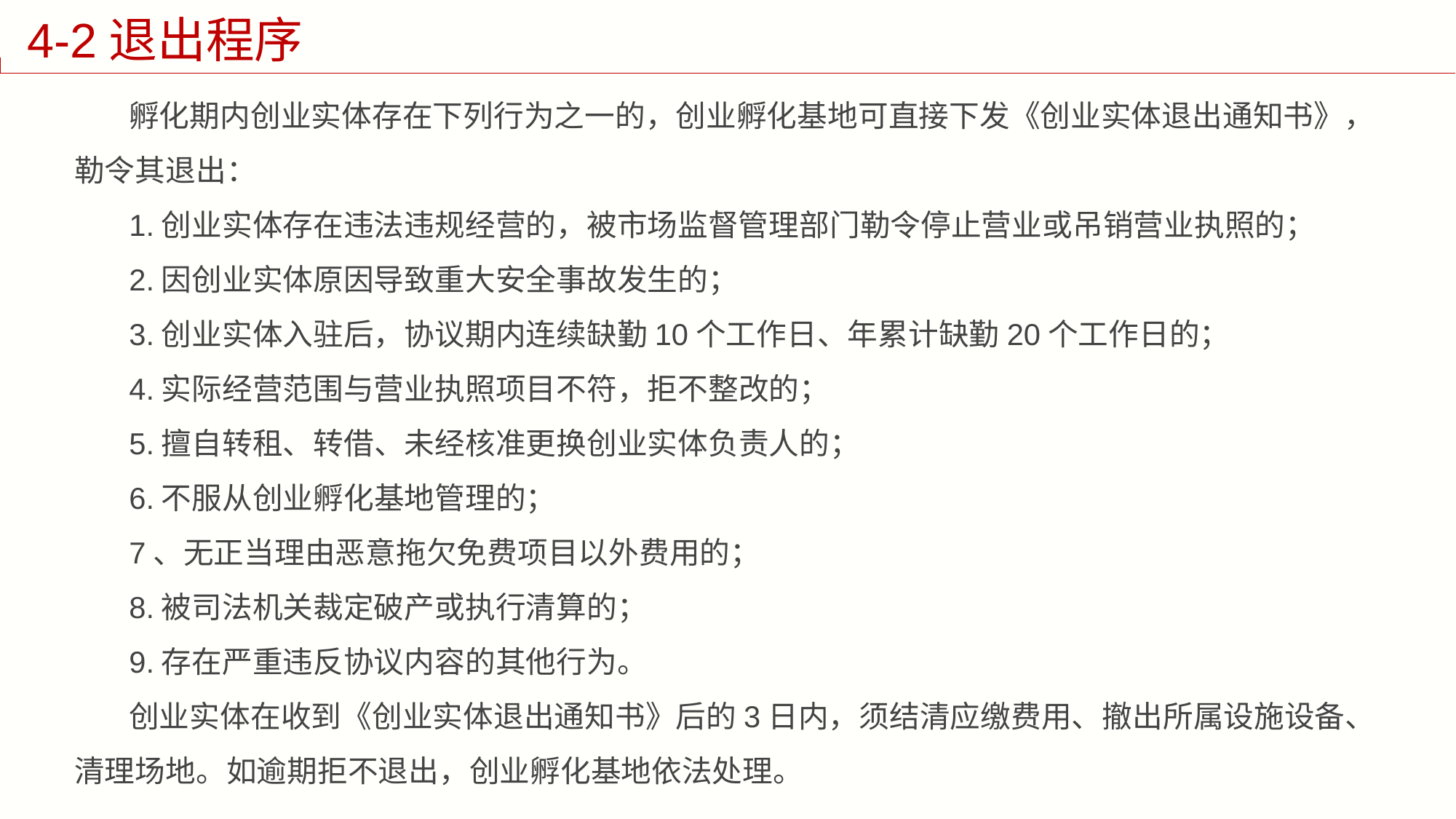

4-2退出程序
孵化期内创业实体存在下列行为之一的，创业孵化基地可直接下发《创业实体退出通知书》，勒令其退出：
1.创业实体存在违法违规经营的，被市场监督管理部门勒令停止营业或吊销营业执照的；
2.因创业实体原因导致重大安全事故发生的；
3.创业实体入驻后，协议期内连续缺勤10个工作日、年累计缺勤20个工作日的；
4.实际经营范围与营业执照项目不符，拒不整改的；
5.擅自转租、转借、未经核准更换创业实体负责人的；
6.不服从创业孵化基地管理的；
7、无正当理由恶意拖欠免费项目以外费用的；
8.被司法机关裁定破产或执行清算的；
9.存在严重违反协议内容的其他行为。
创业实体在收到《创业实体退出通知书》后的3日内，须结清应缴费用、撤出所属设施设备、清理场地。如逾期拒不退出，创业孵化基地依法处理。